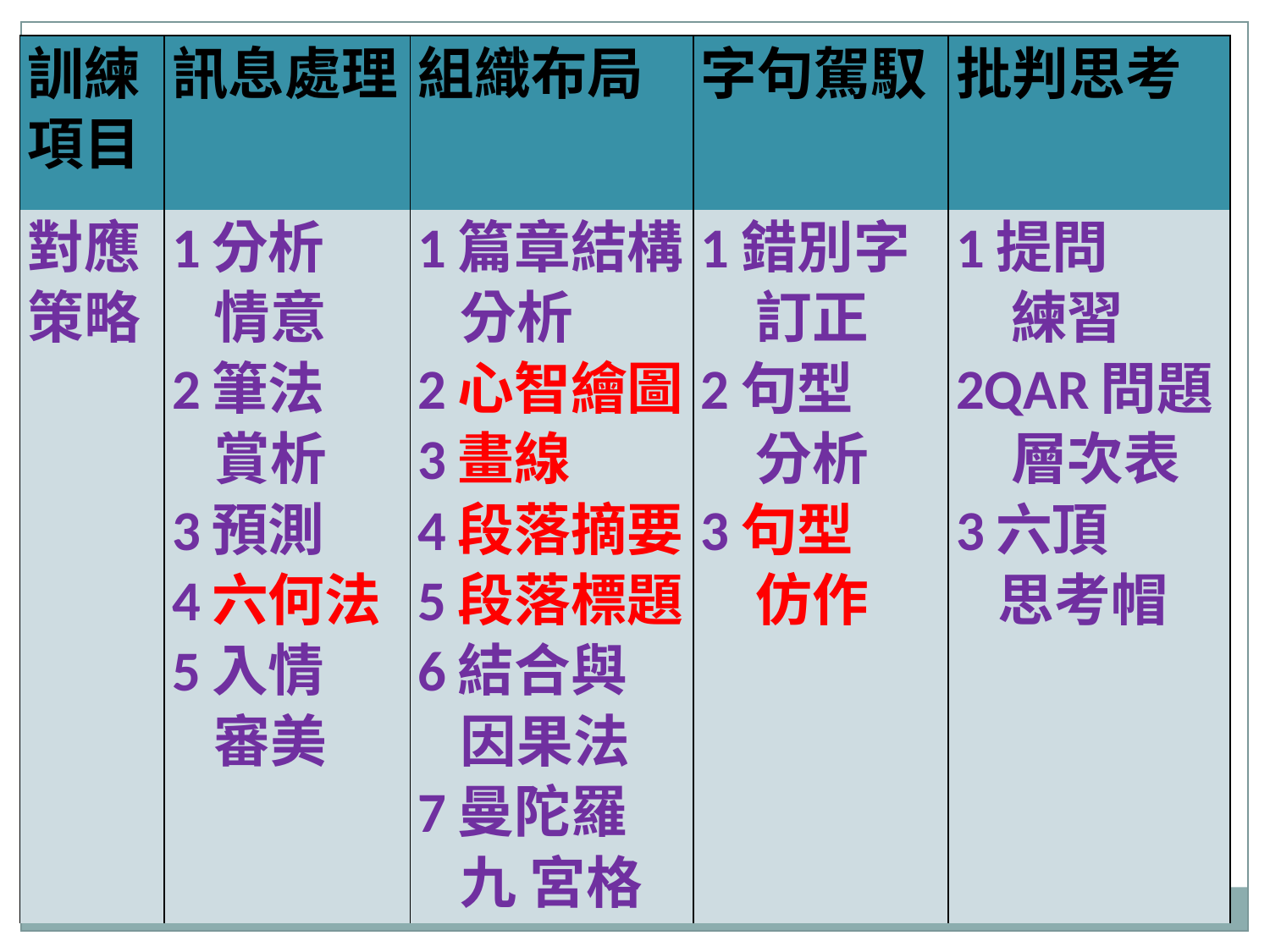

| 訓練 項目 | 訊息處理 | 組織布局 | 字句駕馭 | 批判思考 |
| --- | --- | --- | --- | --- |
| 對應 策略 | 1分析 情意 2筆法 賞析 3預測 4六何法 5入情 審美 | 1篇章結構 分析 2心智繪圖 3畫線 4段落摘要 5段落標題 6結合與 因果法 7曼陀羅 九 宮格 | 1錯別字 訂正 2句型 分析 3句型 仿作 | 1提問 練習 2QAR問題 層次表 3六頂 思考帽 |